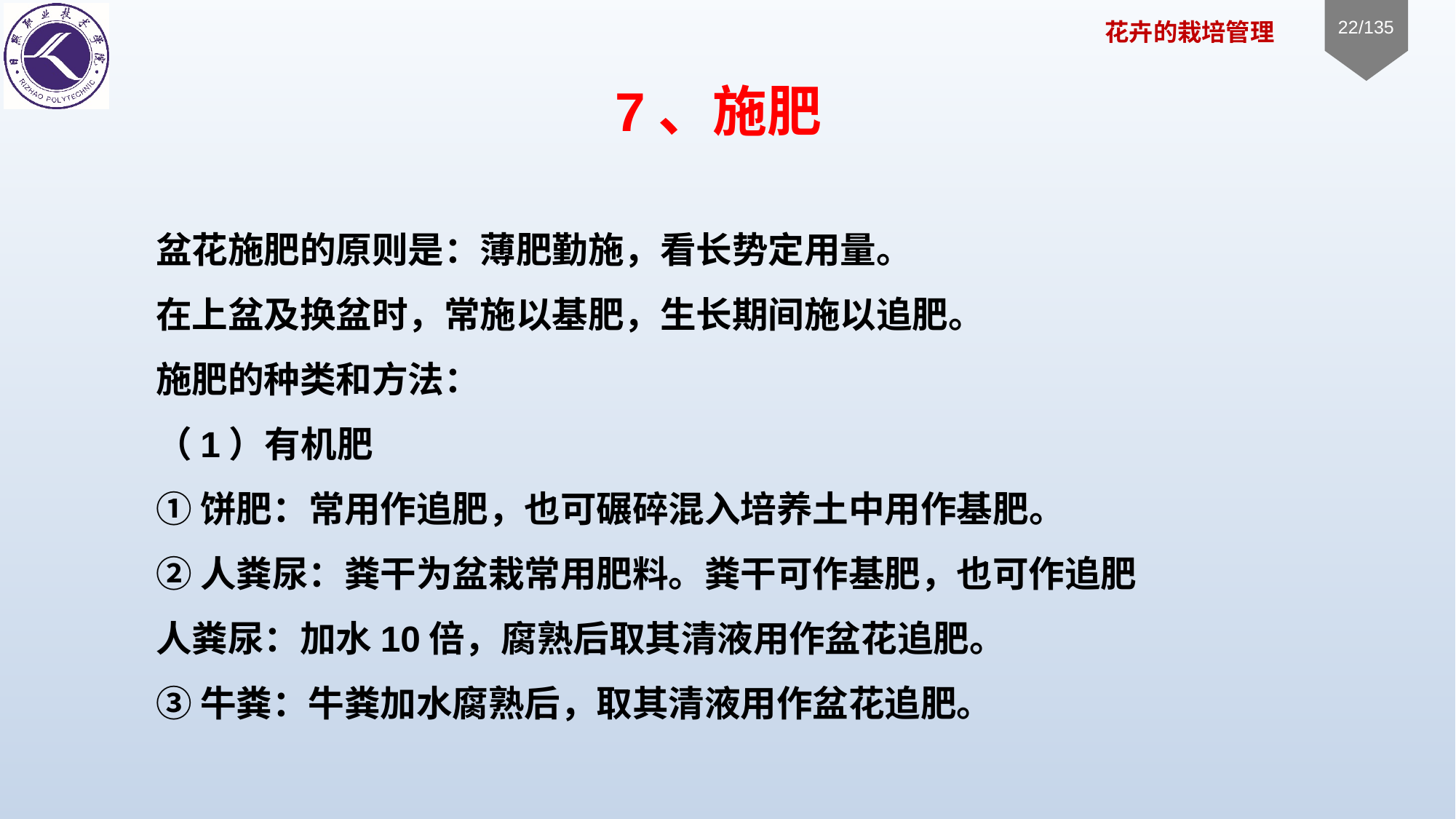

# 7、施肥
盆花施肥的原则是：薄肥勤施，看长势定用量。
在上盆及换盆时，常施以基肥，生长期间施以追肥。
施肥的种类和方法：
（1）有机肥
①饼肥：常用作追肥，也可碾碎混入培养土中用作基肥。
②人粪尿：粪干为盆栽常用肥料。粪干可作基肥，也可作追肥
人粪尿：加水10倍，腐熟后取其清液用作盆花追肥。
③牛粪：牛粪加水腐熟后，取其清液用作盆花追肥。